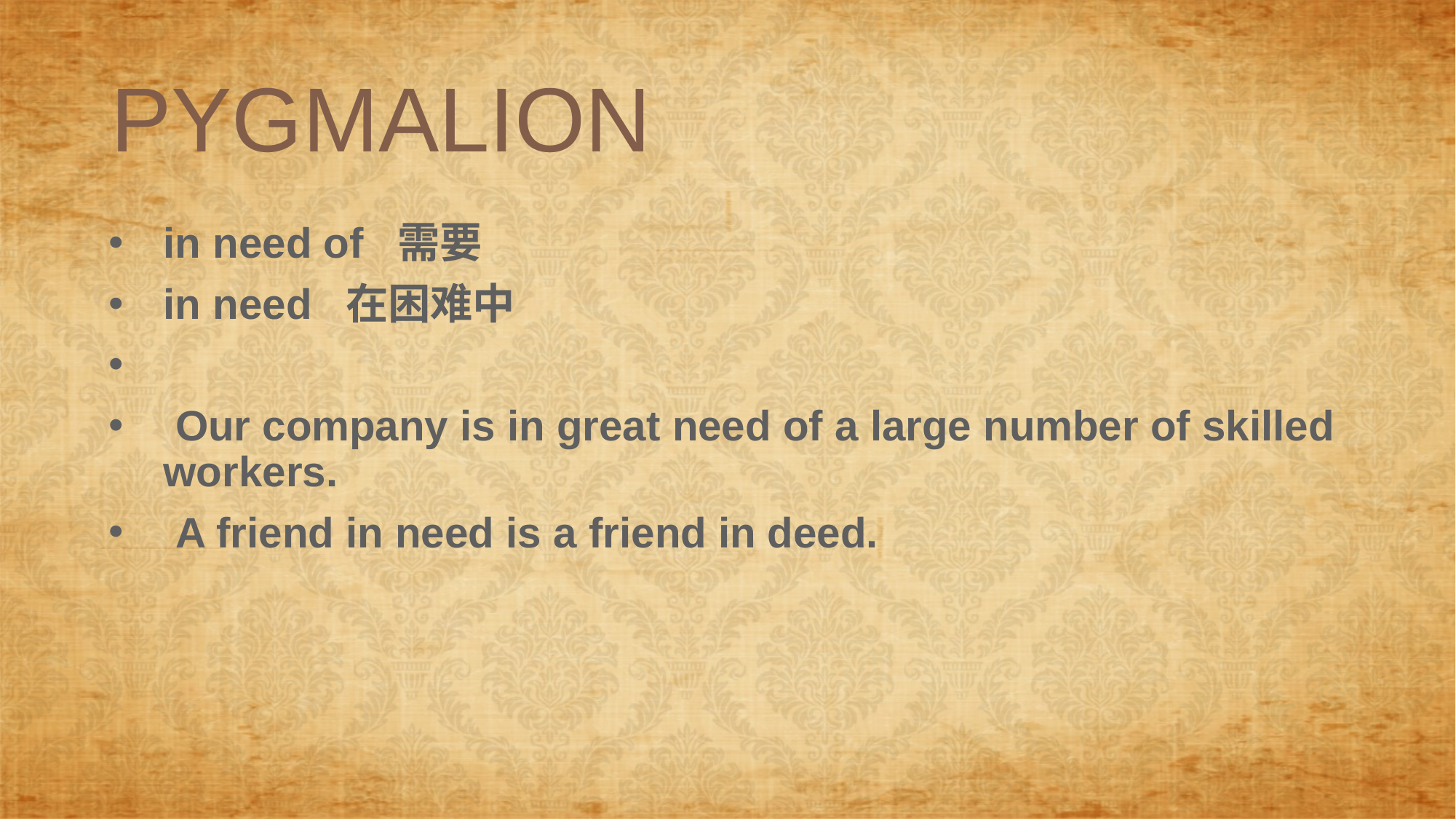

PYGMALION
in need of  需要
in need  在困难中

 Our company is in great need of a large number of skilled workers.
 A friend in need is a friend in deed.